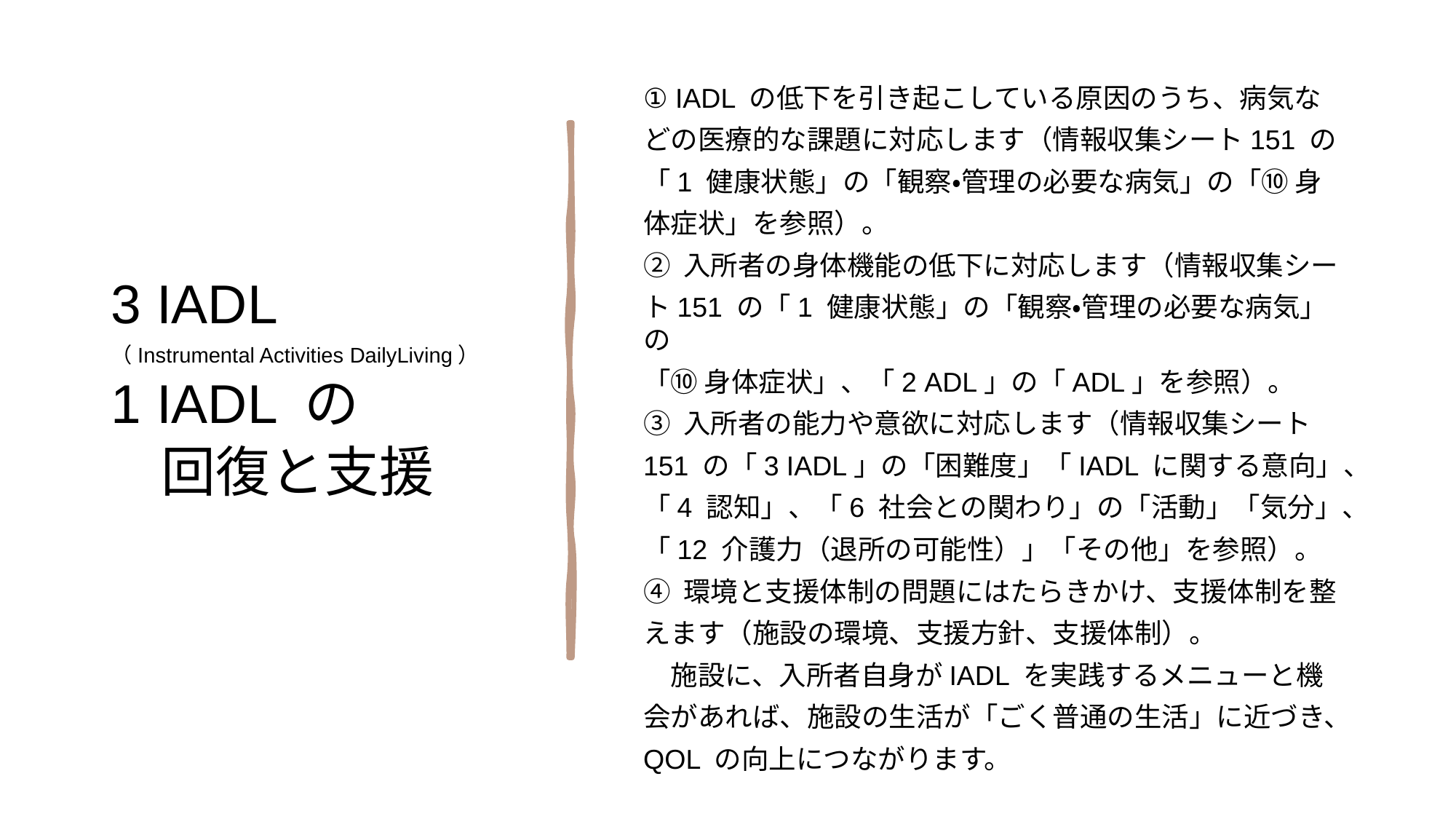

3 IADL
（Instrumental Activities DailyLiving）
1 IADL の
   回復と支援
① IADL の低下を引き起こしている原因のうち、病気な
どの医療的な課題に対応します（情報収集シート151 の
「1 健康状態」の「観察・管理の必要な病気」の「⑩ 身
体症状」を参照）。
② 入所者の身体機能の低下に対応します（情報収集シー
ト151 の「1 健康状態」の「観察・管理の必要な病気」の
「⑩ 身体症状」、「2 ADL」の「ADL」を参照）。
③ 入所者の能力や意欲に対応します（情報収集シート
151 の「3 IADL」の「困難度」「IADL に関する意向」、
「4 認知」、「6 社会との関わり」の「活動」「気分」、
「12 介護力（退所の可能性）」「その他」を参照）。
④ 環境と支援体制の問題にはたらきかけ、支援体制を整
えます（施設の環境、支援方針、支援体制）。
　施設に、入所者自身がIADL を実践するメニューと機
会があれば、施設の生活が「ごく普通の生活」に近づき、
QOL の向上につながります。